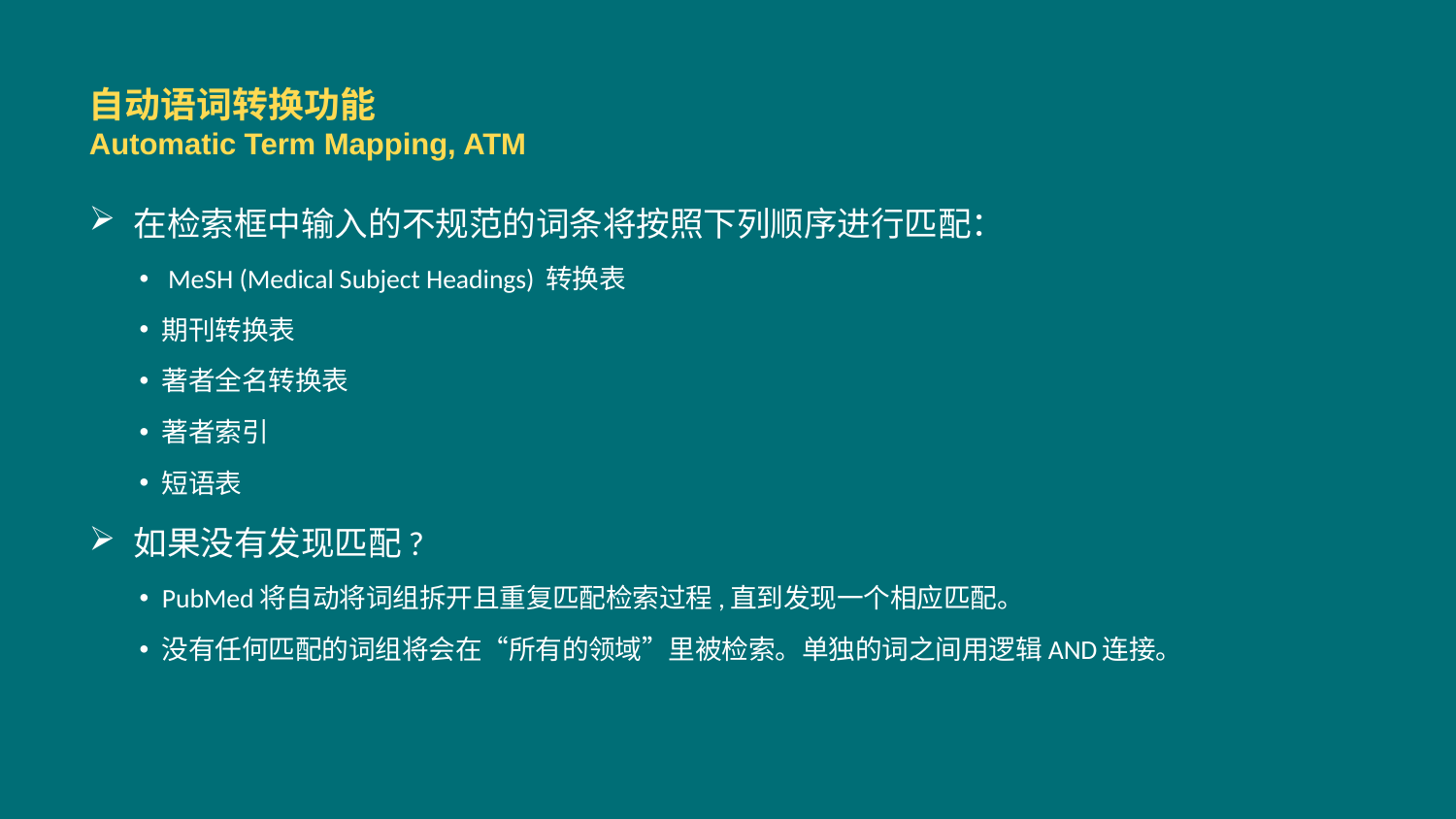

自动语词转换功能
Automatic Term Mapping, ATM
在检索框中输入的不规范的词条将按照下列顺序进行匹配：
 MeSH (Medical Subject Headings) 转换表
期刊转换表
著者全名转换表
著者索引
短语表
如果没有发现匹配?
PubMed将自动将词组拆开且重复匹配检索过程,直到发现一个相应匹配。
没有任何匹配的词组将会在“所有的领域”里被检索。单独的词之间用逻辑AND连接。